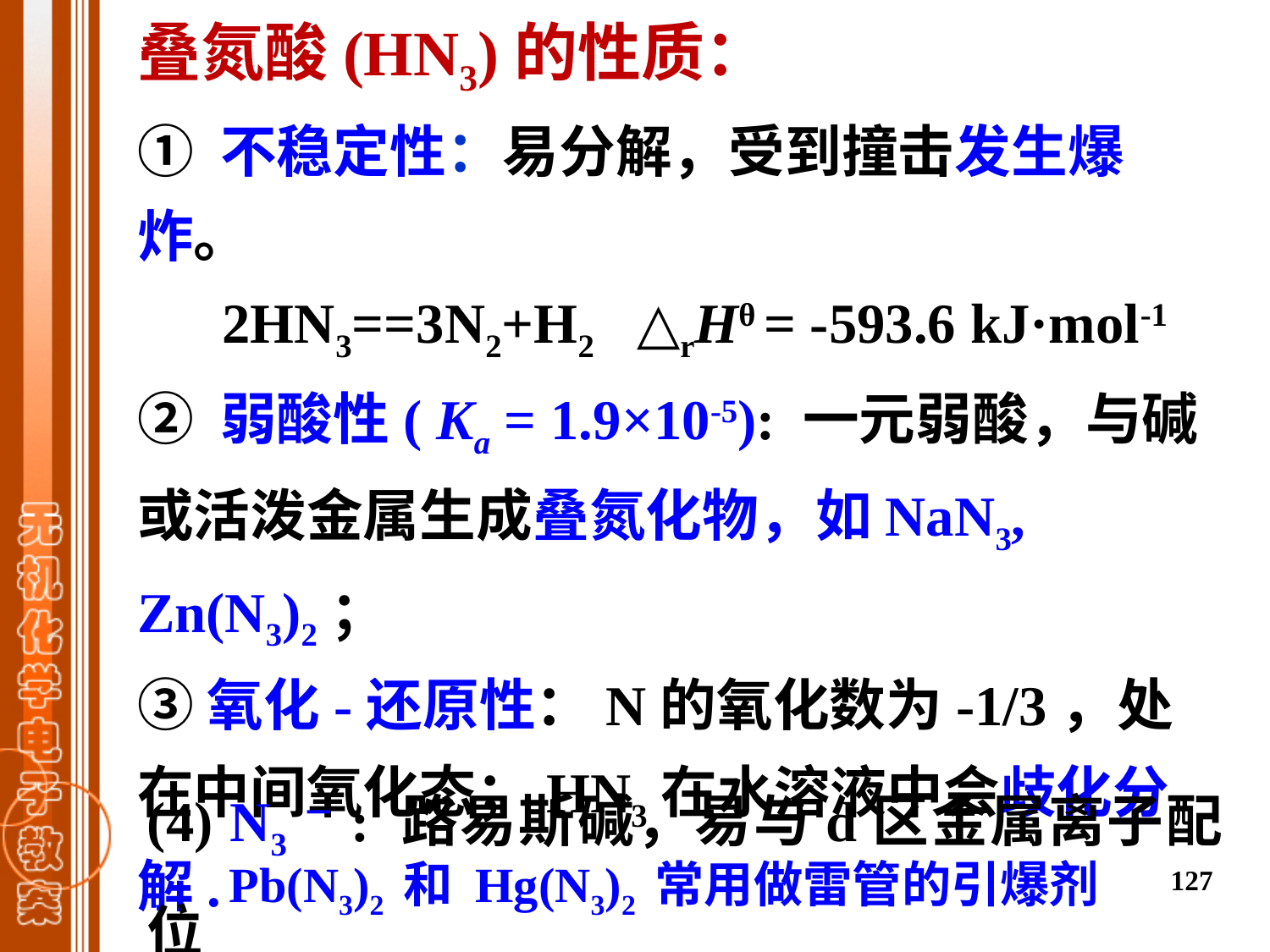

叠氮酸(HN3)的性质：
① 不稳定性：易分解，受到撞击发生爆炸。
      2HN3==3N2+H2   △rHθ = -593.6 kJ·mol-1
② 弱酸性( Ka = 1.9×10-5): 一元弱酸，与碱或活泼金属生成叠氮化物，如NaN3, Zn(N3)2；
③氧化-还原性：N的氧化数为-1/3，处在中间氧化态；HN3在水溶液中会歧化分解.
     Cu+3 HN3 == Cu(N3)2+ N2+ NH3
     HN3 + H2O ==NH2OH+N2

(4) N3－: 路易斯碱，易与d区金属离子配位
Pb(N3)2 和 Hg(N3)2 常用做雷管的引爆剂
127